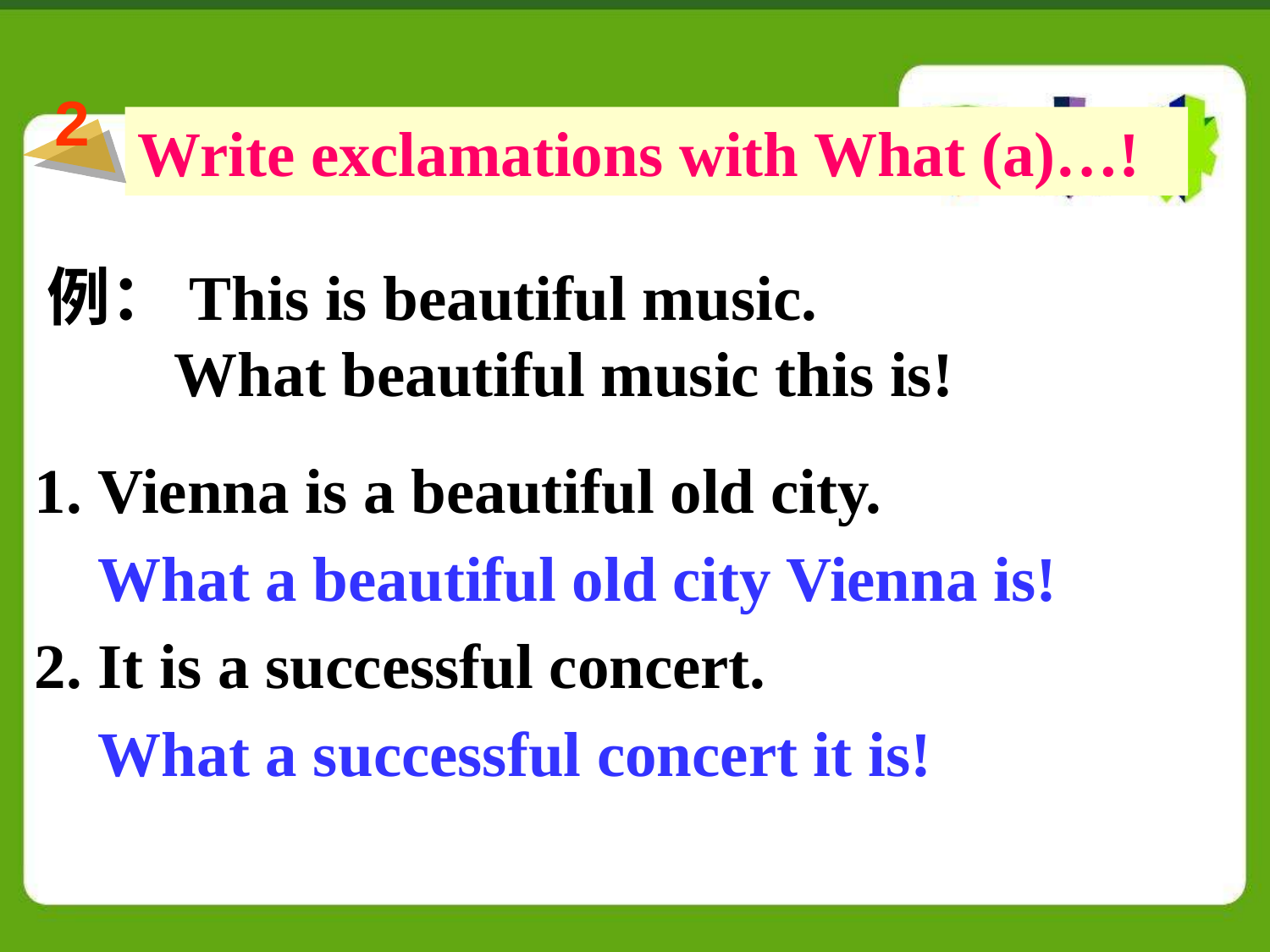

2

Write exclamations with What (a)…!
例：This is beautiful music.
        What beautiful music this is!
 Vienna is a beautiful old city.
    What a beautiful old city Vienna is!
2. It is a successful concert.
    What a successful concert it is!